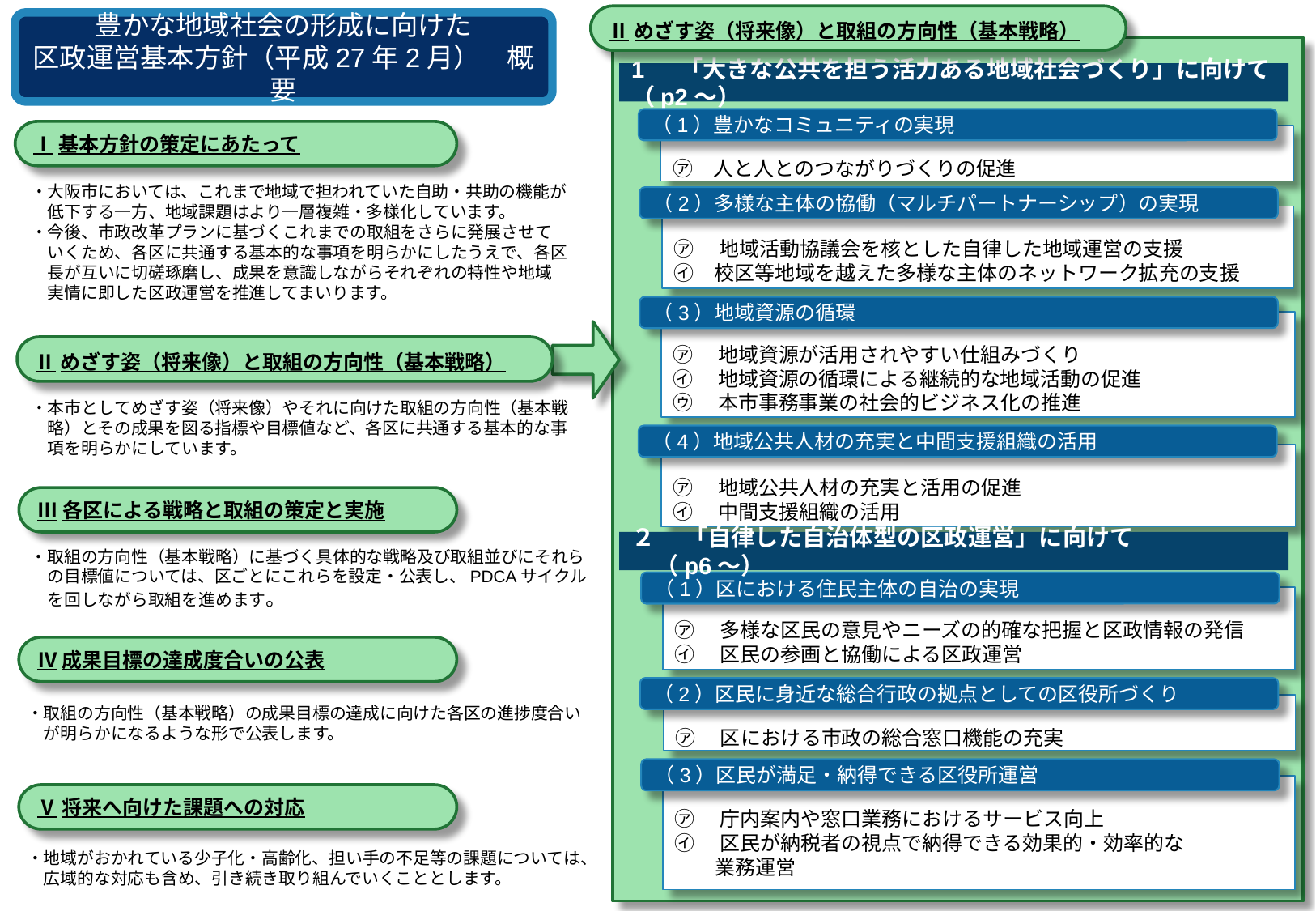

Ⅱめざす姿（将来像）と取組の方向性（基本戦略）
豊かな地域社会の形成に向けた
区政運営基本方針（平成27年2月）　概要

1　 「大きな公共を担う活力ある地域社会づくり」に向けて（p2～）
（1）豊かなコミュニティの実現
Ⅰ基本方針の策定にあたって

㋐　人と人とのつながりづくりの促進

・大阪市においては、これまで地域で担われていた自助・共助の機能が
　低下する一方、地域課題はより一層複雑・多様化しています。
・今後、市政改革プランに基づくこれまでの取組をさらに発展させて
　いくため、各区に共通する基本的な事項を明らかにしたうえで、各区
　長が互いに切磋琢磨し、成果を意識しながらそれぞれの特性や地域
　実情に即した区政運営を推進してまいります。
（2）多様な主体の協働（マルチパートナーシップ）の実現

㋐ 　地域活動協議会を核とした自律した地域運営の支援
㋑　校区等地域を越えた多様な主体のネットワーク拡充の支援
（3）地域資源の循環

㋐ 　地域資源が活用されやすい仕組みづくり
㋑ 　地域資源の循環による継続的な地域活動の促進
㋒ 　本市事務事業の社会的ビジネス化の推進

Ⅱめざす姿（将来像）と取組の方向性（基本戦略）

・本市としてめざす姿（将来像）やそれに向けた取組の方向性（基本戦
　略）とその成果を図る指標や目標値など、各区に共通する基本的な事
　項を明らかにしています。
（4）地域公共人材の充実と中間支援組織の活用

㋐ 　地域公共人材の充実と活用の促進
㋑ 　中間支援組織の活用
Ⅲ各区による戦略と取組の策定と実施

・取組の方向性（基本戦略）に基づく具体的な戦略及び取組並びにそれら
　の目標値については、区ごとにこれらを設定・公表し、PDCAサイクル
　を回しながら取組を進めます。
２　 「自律した自治体型の区政運営」に向けて　　　　　　　（p6～）
（1）区における住民主体の自治の実現

㋐ 　多様な区民の意見やニーズの的確な把握と区政情報の発信
㋑ 　区民の参画と協働による区政運営
Ⅳ成果目標の達成度合いの公表

・取組の方向性（基本戦略）の成果目標の達成に向けた各区の進捗度合い
　が明らかになるような形で公表します。
（2）区民に身近な総合行政の拠点としての区役所づくり

㋐ 　区における市政の総合窓口機能の充実
（3）区民が満足・納得できる区役所運営

㋐ 　庁内案内や窓口業務におけるサービス向上
㋑ 　区民が納税者の視点で納得できる効果的・効率的な
　　業務運営
Ⅴ将来へ向けた課題への対応

・地域がおかれている少子化・高齢化、担い手の不足等の課題については、
　広域的な対応も含め、引き続き取り組んでいくこととします。